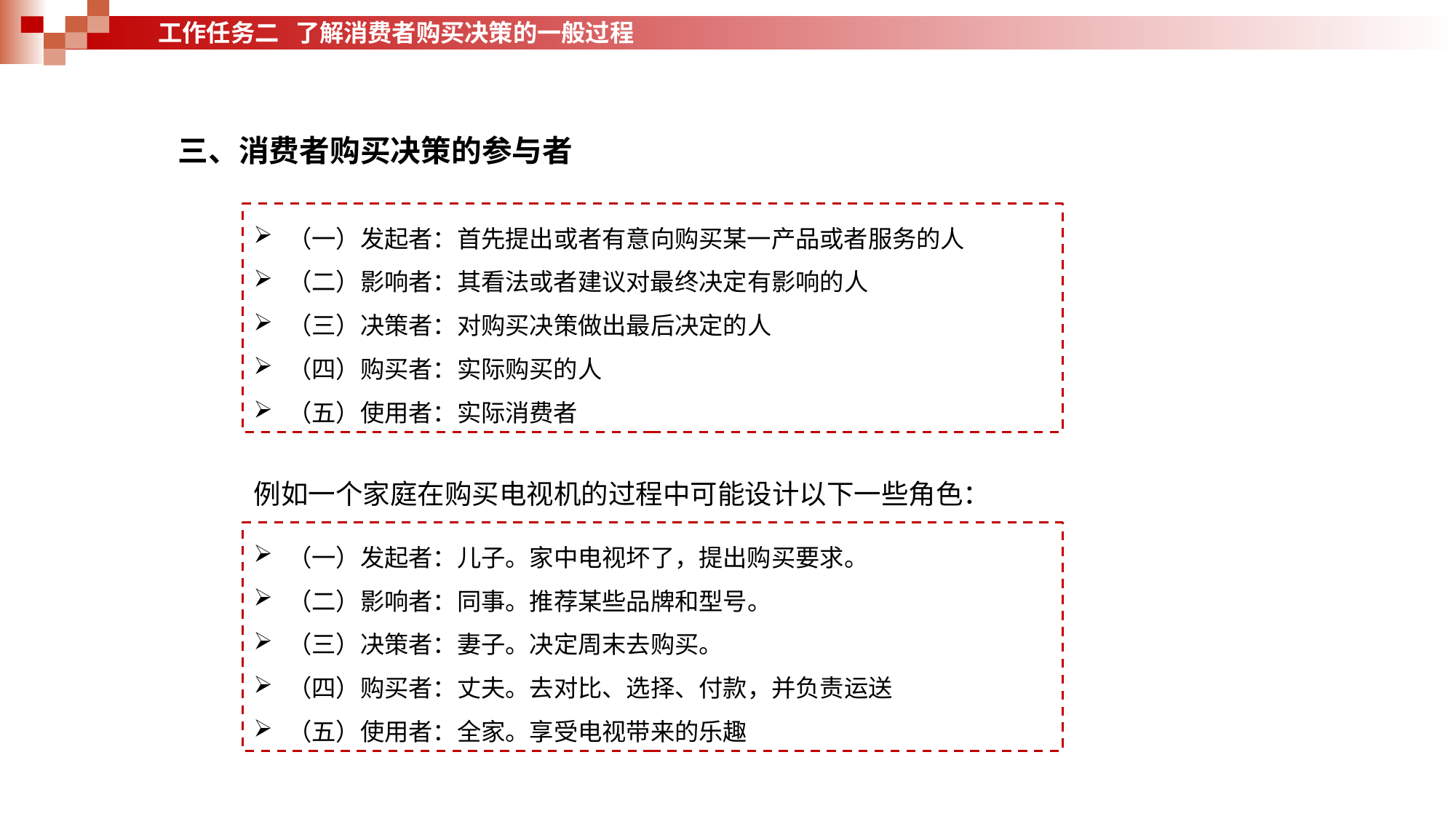

工作任务二   了解消费者购买决策的一般过程
三、消费者购买决策的参与者
（一）发起者：首先提出或者有意向购买某一产品或者服务的人
（二）影响者：其看法或者建议对最终决定有影响的人
（三）决策者：对购买决策做出最后决定的人
（四）购买者：实际购买的人
（五）使用者：实际消费者
例如一个家庭在购买电视机的过程中可能设计以下一些角色：
（一）发起者：儿子。家中电视坏了，提出购买要求。
（二）影响者：同事。推荐某些品牌和型号。
（三）决策者：妻子。决定周末去购买。
（四）购买者：丈夫。去对比、选择、付款，并负责运送
（五）使用者：全家。享受电视带来的乐趣